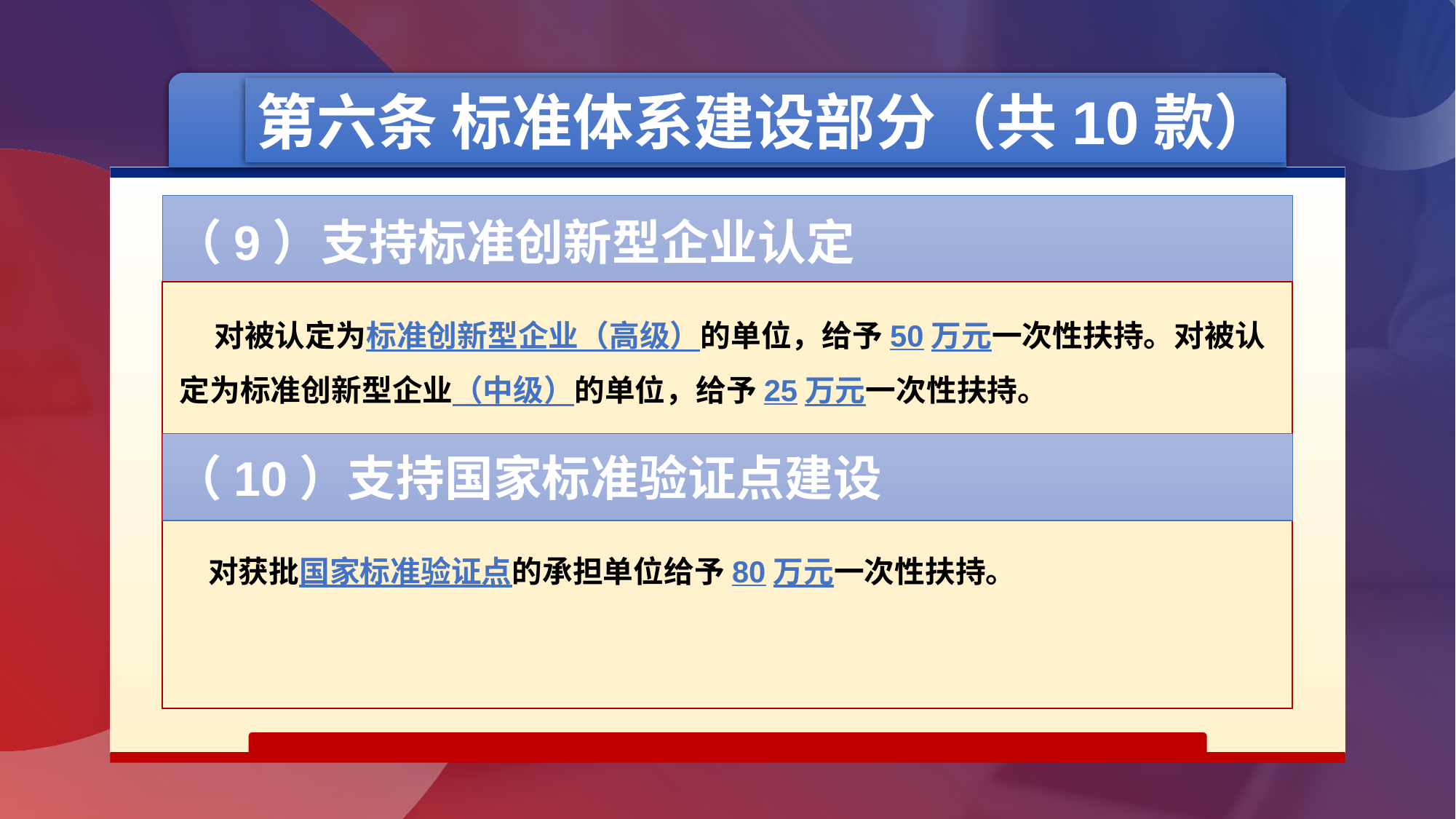

第六条 标准体系建设部分（共10款）

（9）支持标准创新型企业认定

    对被认定为标准创新型企业（高级）的单位，给予50万元一次性扶持。对被认定为标准创新型企业（中级）的单位，给予25万元一次性扶持。
（10）支持国家标准验证点建设
    对获批国家标准验证点的承担单位给予80万元一次性扶持。